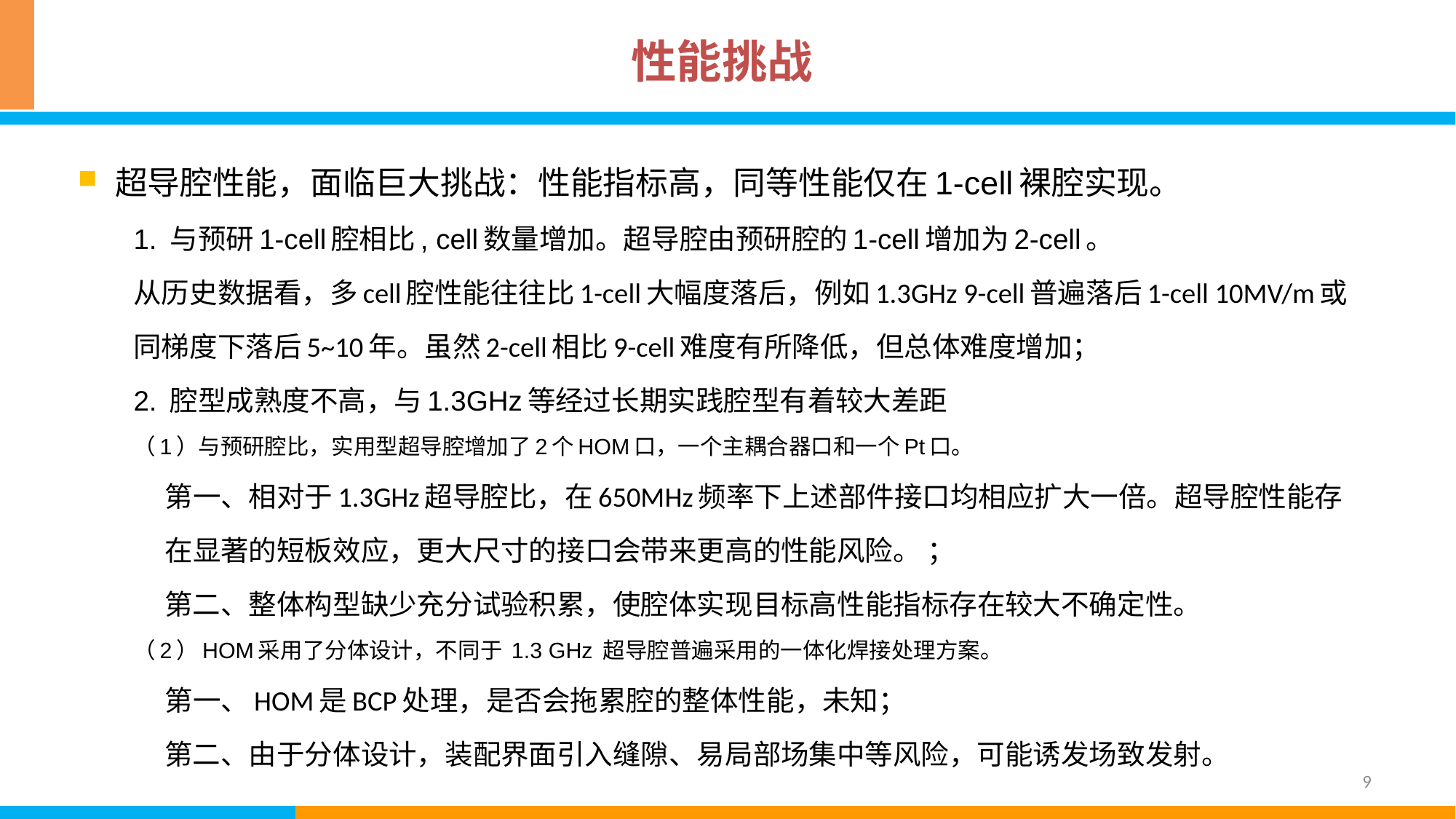

# 性能挑战
超导腔性能，面临巨大挑战：性能指标高，同等性能仅在1-cell裸腔实现。
1. 与预研1-cell腔相比, cell数量增加。超导腔由预研腔的1-cell增加为2-cell。
	从历史数据看，多cell腔性能往往比1-cell大幅度落后，例如1.3GHz 9-cell普遍落后1-cell 10MV/m或同梯度下落后5~10年。虽然2-cell相比9-cell难度有所降低，但总体难度增加；
2. 腔型成熟度不高，与1.3GHz等经过长期实践腔型有着较大差距
（1）与预研腔比，实用型超导腔增加了2个HOM口，一个主耦合器口和一个Pt口。
第一、相对于1.3GHz超导腔比，在650MHz频率下上述部件接口均相应扩大一倍。超导腔性能存在显著的短板效应，更大尺寸的接口会带来更高的性能风险。 ；
第二、整体构型缺少充分试验积累，使腔体实现目标高性能指标存在较大不确定性。
（2）HOM采用了分体设计，不同于 1.3 GHz 超导腔普遍采用的一体化焊接处理方案。
第一、HOM是BCP处理，是否会拖累腔的整体性能，未知；
第二、由于分体设计，装配界面引入缝隙、易局部场集中等风险，可能诱发场致发射。
9